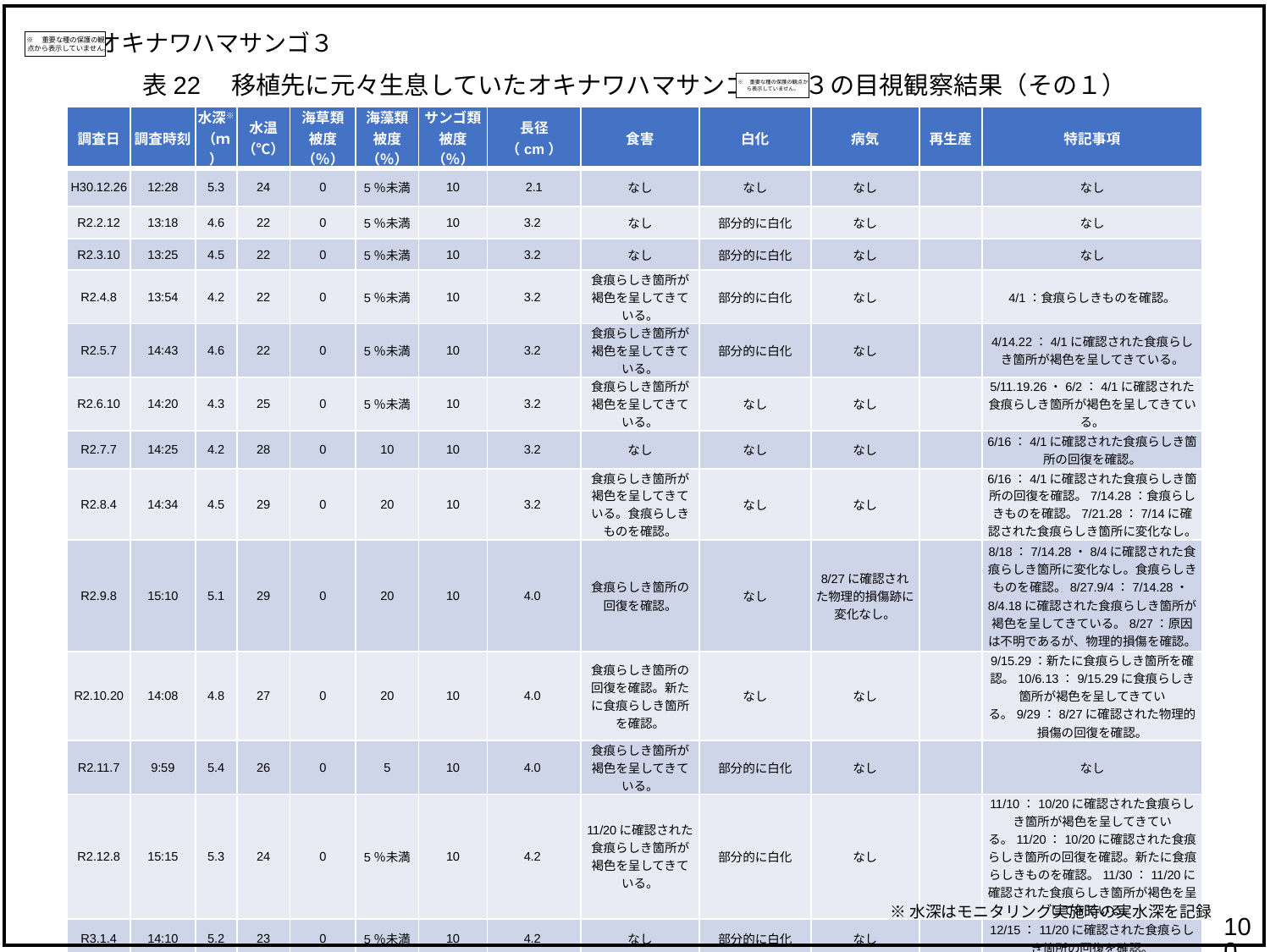

オキナワハマサンゴ３
※　重要な種の保護の観点から表示していません。
表22　移植先に元々生息していたオキナワハマサンゴ          ３の目視観察結果（その１）
※　重要な種の保護の観点から表示していません。
| 調査日 | 調査時刻 | 水深※ （ｍ） | 水温 （℃） | 海草類 被度（％） | 海藻類 被度（％） | サンゴ類 被度（％） | 長径 （cm） | 食害 | 白化 | 病気 | 再生産 | 特記事項 |
| --- | --- | --- | --- | --- | --- | --- | --- | --- | --- | --- | --- | --- |
| H30.12.26 | 12:28 | 5.3 | 24 | 0 | 5％未満 | 10 | 2.1 | なし | なし | なし |  | なし |
| R2.2.12 | 13:18 | 4.6 | 22 | 0 | 5％未満 | 10 | 3.2 | なし | 部分的に白化 | なし |  | なし |
| R2.3.10 | 13:25 | 4.5 | 22 | 0 | 5％未満 | 10 | 3.2 | なし | 部分的に白化 | なし |  | なし |
| R2.4.8 | 13:54 | 4.2 | 22 | 0 | 5％未満 | 10 | 3.2 | 食痕らしき箇所が褐色を呈してきている。 | 部分的に白化 | なし |  | 4/1：食痕らしきものを確認。 |
| R2.5.7 | 14:43 | 4.6 | 22 | 0 | 5％未満 | 10 | 3.2 | 食痕らしき箇所が褐色を呈してきている。 | 部分的に白化 | なし |  | 4/14.22：4/1に確認された食痕らしき箇所が褐色を呈してきている。 |
| R2.6.10 | 14:20 | 4.3 | 25 | 0 | 5％未満 | 10 | 3.2 | 食痕らしき箇所が褐色を呈してきている。 | なし | なし |  | 5/11.19.26・6/2：4/1に確認された食痕らしき箇所が褐色を呈してきている。 |
| R2.7.7 | 14:25 | 4.2 | 28 | 0 | 10 | 10 | 3.2 | なし | なし | なし |  | 6/16：4/1に確認された食痕らしき箇所の回復を確認。 |
| R2.8.4 | 14:34 | 4.5 | 29 | 0 | 20 | 10 | 3.2 | 食痕らしき箇所が褐色を呈してきている。食痕らしきものを確認。 | なし | なし |  | 6/16：4/1に確認された食痕らしき箇所の回復を確認。7/14.28：食痕らしきものを確認。7/21.28：7/14に確認された食痕らしき箇所に変化なし。 |
| R2.9.8 | 15:10 | 5.1 | 29 | 0 | 20 | 10 | 4.0 | 食痕らしき箇所の回復を確認。 | なし | 8/27に確認された物理的損傷跡に変化なし。 |  | 8/18：7/14.28・8/4に確認された食痕らしき箇所に変化なし。食痕らしきものを確認。8/27.9/4：7/14.28・8/4.18に確認された食痕らしき箇所が褐色を呈してきている。8/27：原因は不明であるが、物理的損傷を確認。 |
| R2.10.20 | 14:08 | 4.8 | 27 | 0 | 20 | 10 | 4.0 | 食痕らしき箇所の回復を確認。新たに食痕らしき箇所を確認。 | なし | なし |  | 9/15.29：新たに食痕らしき箇所を確認。10/6.13：9/15.29に食痕らしき箇所が褐色を呈してきている。9/29：8/27に確認された物理的損傷の回復を確認。 |
| R2.11.7 | 9:59 | 5.4 | 26 | 0 | 5 | 10 | 4.0 | 食痕らしき箇所が褐色を呈してきている。 | 部分的に白化 | なし |  | なし |
| R2.12.8 | 15:15 | 5.3 | 24 | 0 | 5％未満 | 10 | 4.2 | 11/20に確認された食痕らしき箇所が褐色を呈してきている。 | 部分的に白化 | なし |  | 11/10：10/20に確認された食痕らしき箇所が褐色を呈してきている。11/20：10/20に確認された食痕らしき箇所の回復を確認。新たに食痕らしきものを確認。11/30：11/20に確認された食痕らしき箇所が褐色を呈してきている。 |
| R3.1.4 | 14:10 | 5.2 | 23 | 0 | 5％未満 | 10 | 4.2 | なし | 部分的に白化 | なし |  | 12/15：11/20に確認された食痕らしき箇所の回復を確認。 |
| R3.2.2 | 14:30 | 4.6 | 23 | 0 | 5％未満 | 10 | 4.2 | 食痕らしき箇所が褐色を呈してきている。新たに食痕らしきものを確認。 | 部分的に白化 | なし |  | 1/12：食痕らしきものを確認。1/27：部分死を確認。 |
※水深はモニタリング実施時の実水深を記録
100